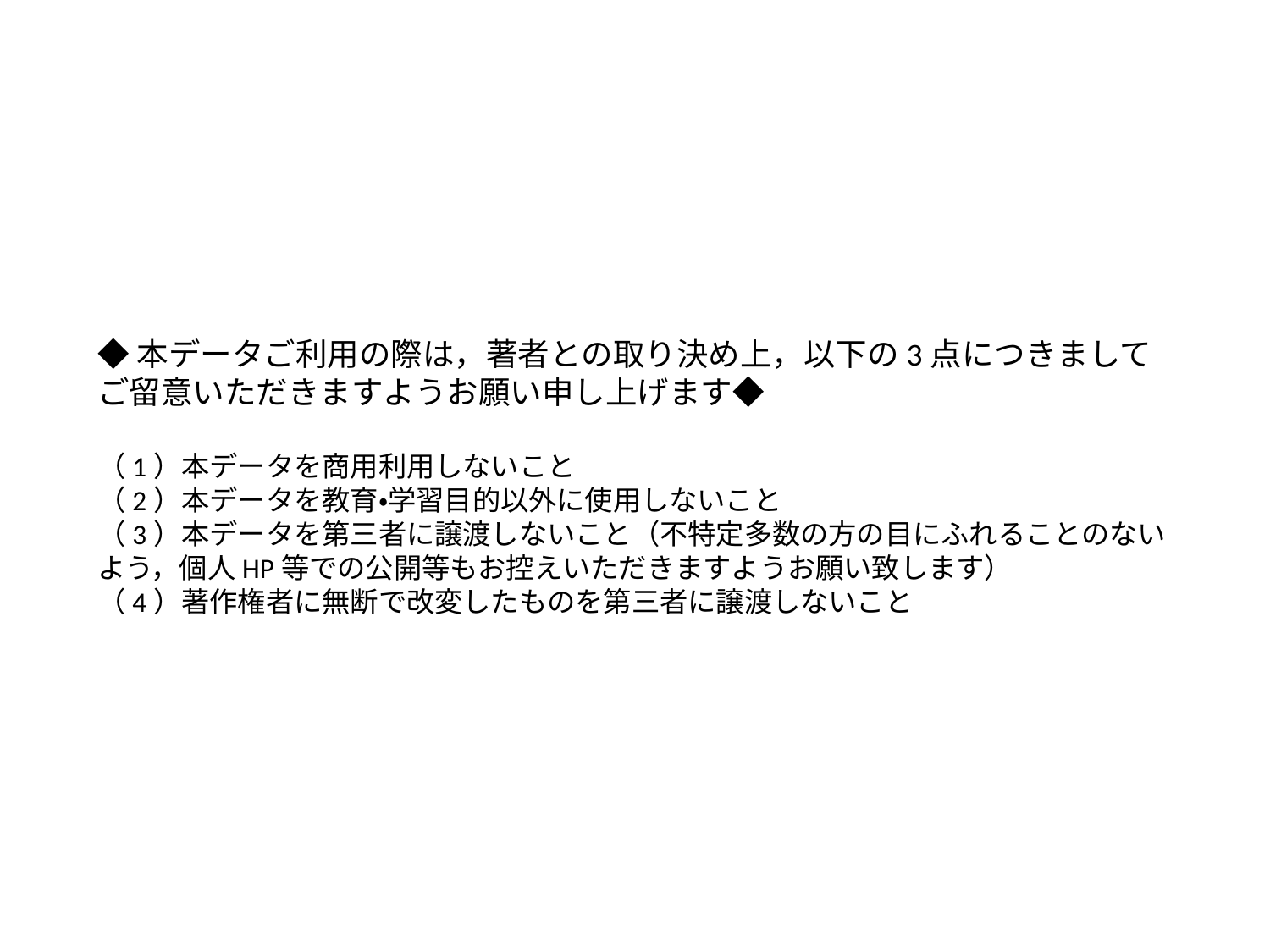

# ◆本データご利用の際は，著者との取り決め上，以下の3点につきましてご留意いただきますようお願い申し上げます◆ （1）本データを商用利用しないこと （2）本データを教育・学習目的以外に使用しないこと （3）本データを第三者に譲渡しないこと（不特定多数の方の目にふれることのないよう，個人HP等での公開等もお控えいただきますようお願い致します） （4）著作権者に無断で改変したものを第三者に譲渡しないこと